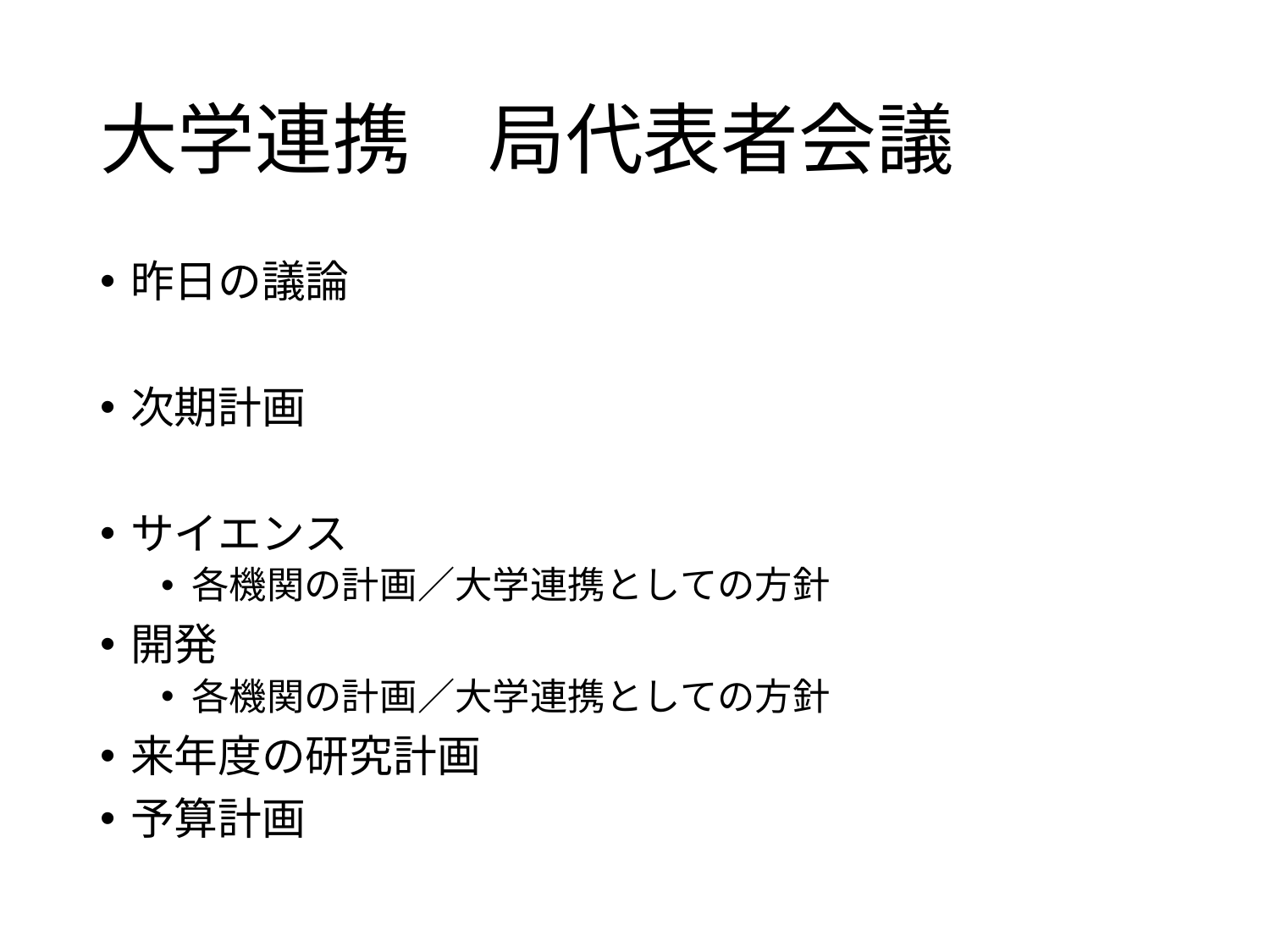

# 大学連携　局代表者会議
昨日の議論

次期計画

サイエンス
各機関の計画／大学連携としての方針
開発
各機関の計画／大学連携としての方針
来年度の研究計画
予算計画